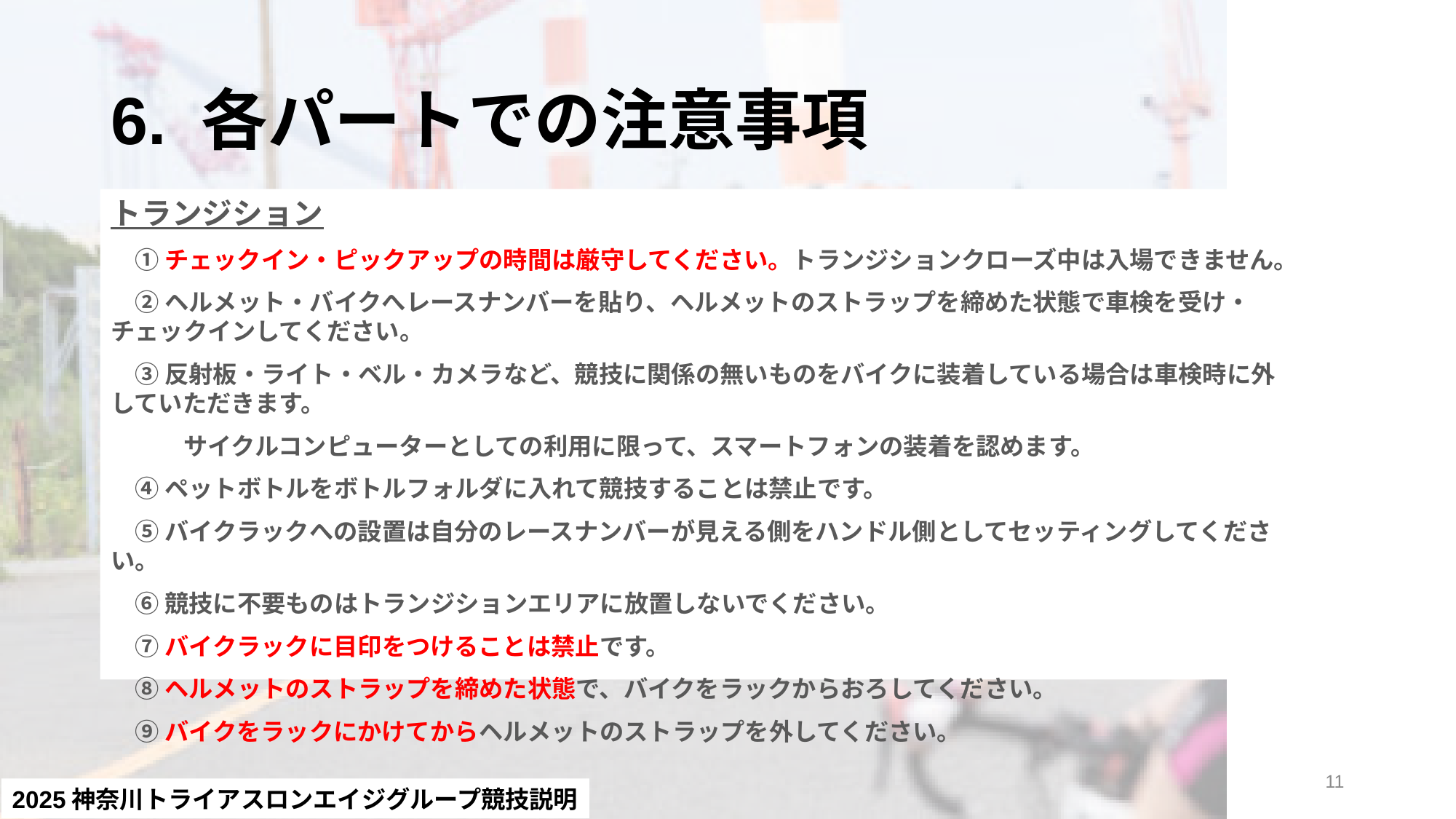

# 6. 各パートでの注意事項
トランジション
　① チェックイン・ピックアップの時間は厳守してください。トランジションクローズ中は入場できません。
　② ヘルメット・バイクへレースナンバーを貼り、ヘルメットのストラップを締めた状態で車検を受け・チェックインしてください。
　③ 反射板・ライト・ベル・カメラなど、競技に関係の無いものをバイクに装着している場合は車検時に外していただきます。
　　　サイクルコンピューターとしての利用に限って、スマートフォンの装着を認めます。
　④ ペットボトルをボトルフォルダに入れて競技することは禁止です。
　⑤ バイクラックへの設置は自分のレースナンバーが見える側をハンドル側としてセッティングしてください。
　⑥ 競技に不要ものはトランジションエリアに放置しないでください。
　⑦ バイクラックに目印をつけることは禁止です。
　⑧ ヘルメットのストラップを締めた状態で、バイクをラックからおろしてください。
　⑨ バイクをラックにかけてからヘルメットのストラップを外してください。
11
2025神奈川トライアスロンエイジグループ競技説明